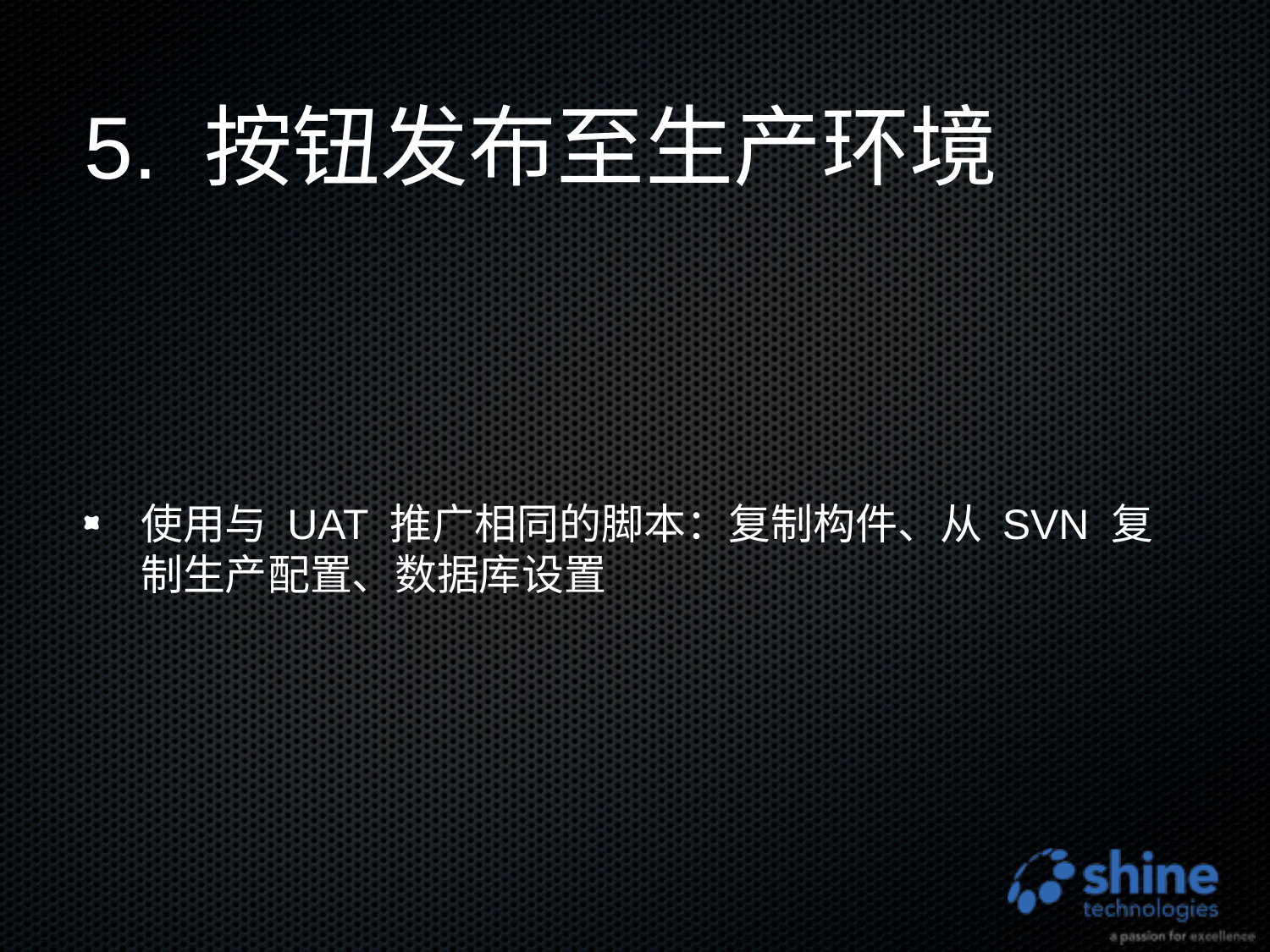

# 5. 按钮发布至生产环境
使用与 UAT 推广相同的脚本：复制构件、从 SVN 复制生产配置、数据库设置